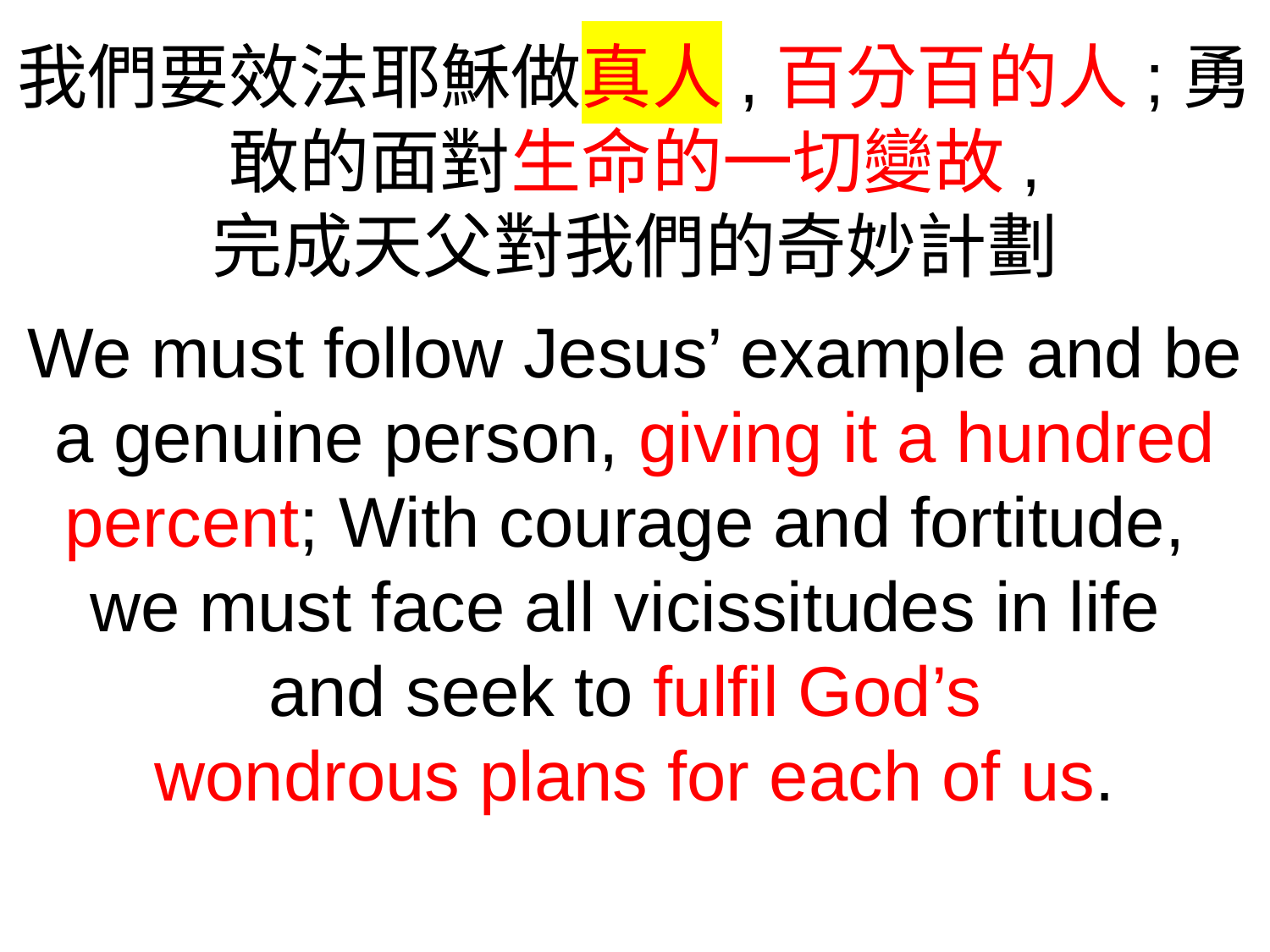

我們要效法耶穌做真人,百分百的人;勇敢的面對生命的一切變故,
完成天父對我們的奇妙計劃
We must follow Jesus’ example and be a genuine person, giving it a hundred percent; With courage and fortitude,
we must face all vicissitudes in life
and seek to fulfil God’s
wondrous plans for each of us.